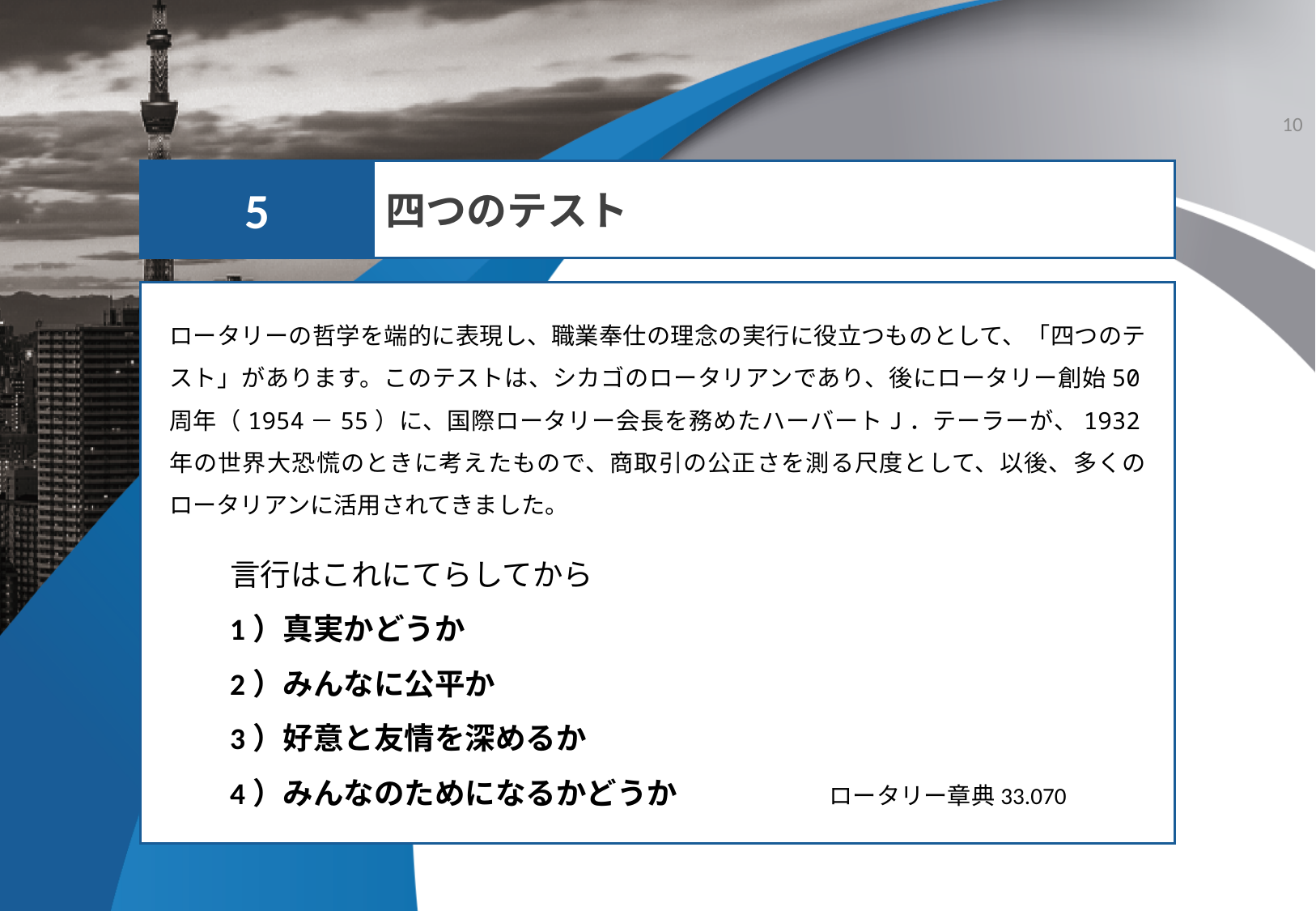

10
5
四つのテスト
ロータリーの哲学を端的に表現し、職業奉仕の理念の実行に役立つものとして、「四つのテスト」があります。このテストは、シカゴのロータリアンであり、後にロータリー創始50周年（1954－55）に、国際ロータリー会長を務めたハーバートJ．テーラーが、1932年の世界大恐慌のときに考えたもので、商取引の公正さを測る尺度として、以後、多くのロータリアンに活用されてきました。
言行はこれにてらしてから
1）真実かどうか
2）みんなに公平か
3）好意と友情を深めるか
4）みんなのためになるかどうか　　　　　ロータリー章典33.070